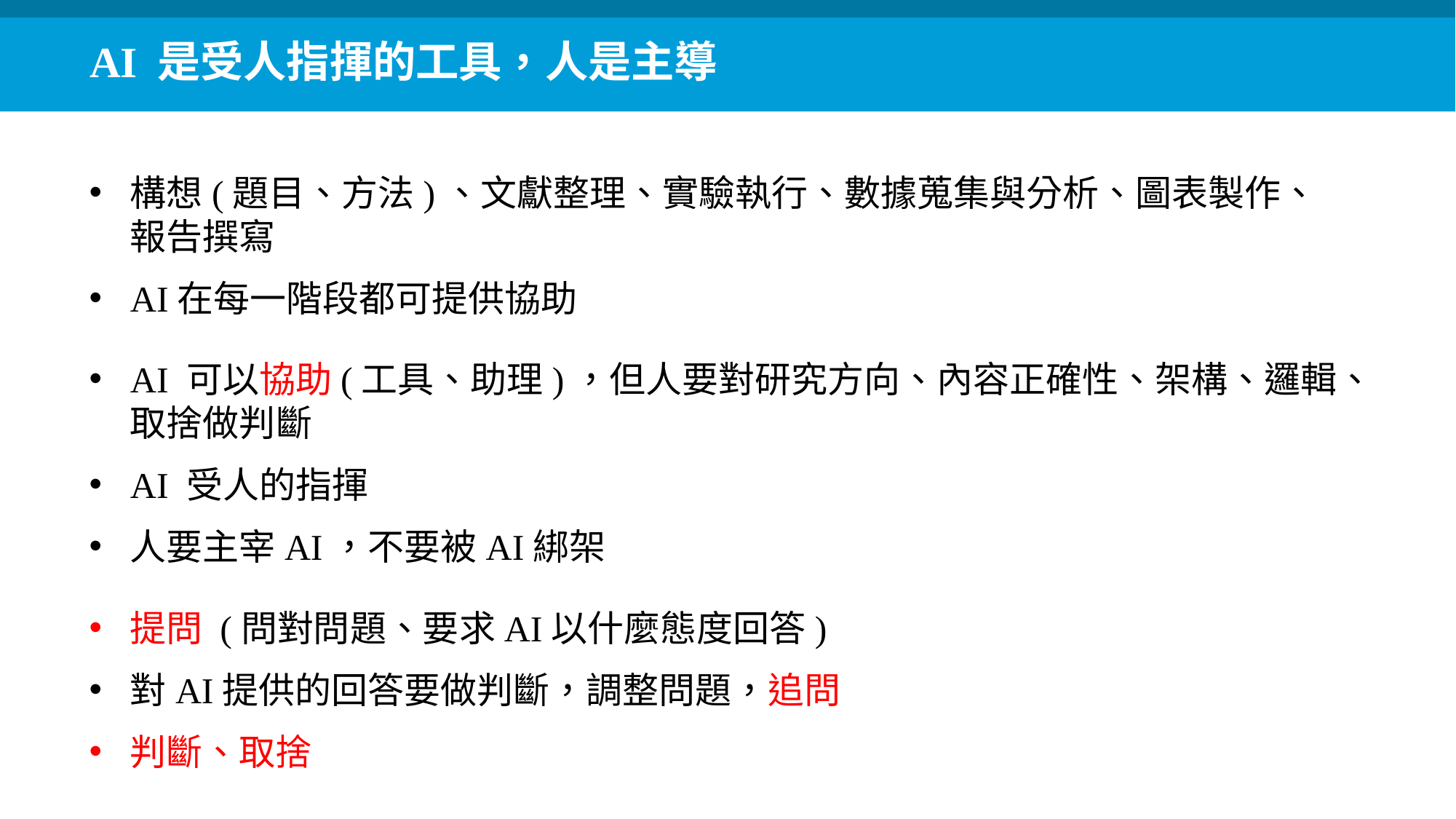

AI 是受人指揮的工具，人是主導
構想(題目、方法)、文獻整理、實驗執行、數據蒐集與分析、圖表製作、報告撰寫
AI在每一階段都可提供協助
AI 可以協助(工具、助理)，但人要對研究方向、內容正確性、架構、邏輯、取捨做判斷
AI 受人的指揮
人要主宰AI，不要被AI綁架
提問 (問對問題、要求AI以什麼態度回答)
對AI提供的回答要做判斷，調整問題，追問
判斷、取捨